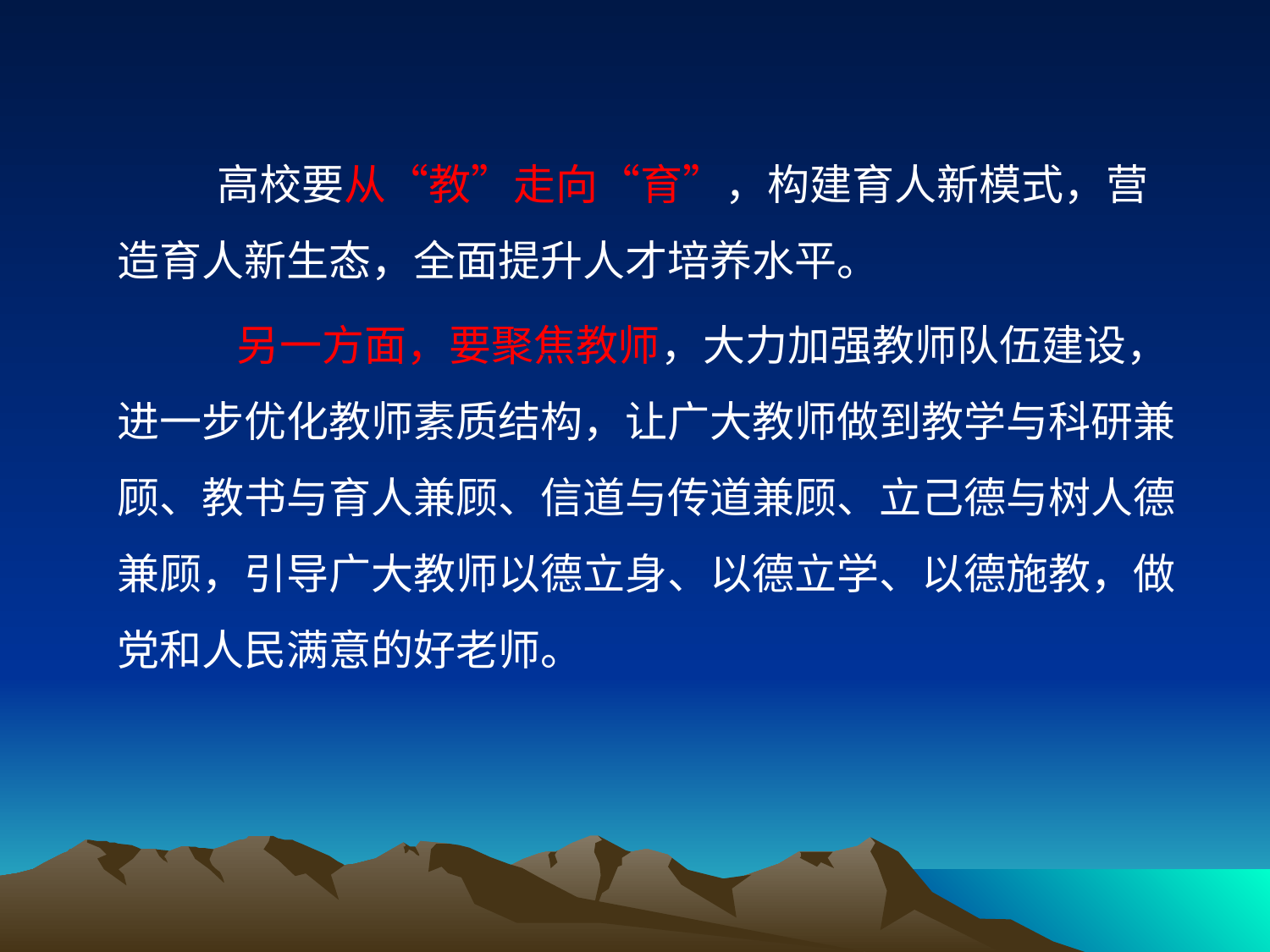

高校要从“教”走向“育”，构建育人新模式，营造育人新生态，全面提升人才培养水平。
 另一方面，要聚焦教师，大力加强教师队伍建设，进一步优化教师素质结构，让广大教师做到教学与科研兼顾、教书与育人兼顾、信道与传道兼顾、立己德与树人德兼顾，引导广大教师以德立身、以德立学、以德施教，做党和人民满意的好老师。